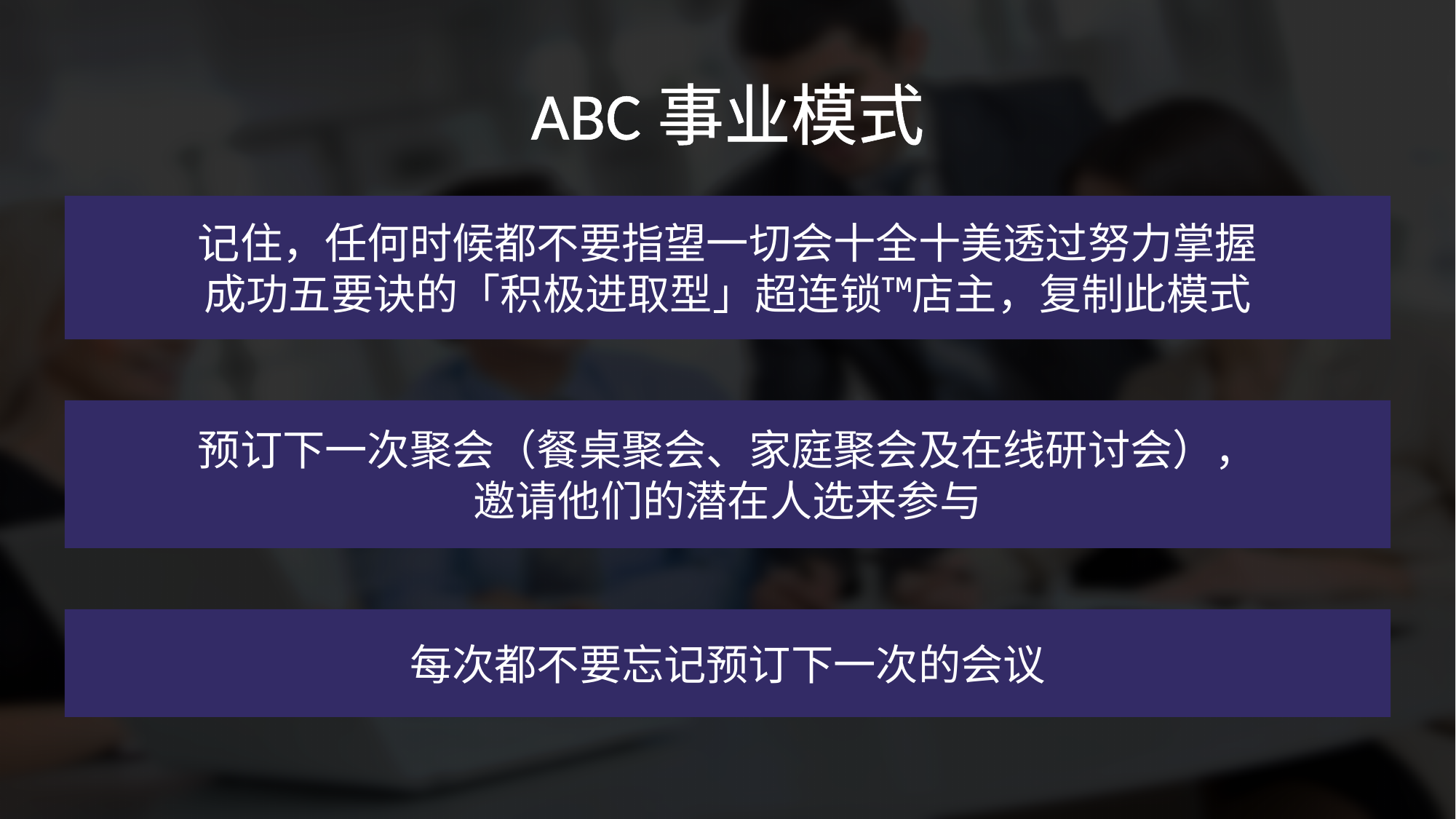

ABC事业模式
记住，任何时候都不要指望一切会十全十美透过努力掌握
成功五要诀的「积极进取型」超连锁™店主，复制此模式
预订下一次聚会（餐桌聚会、家庭聚会及在线研讨会），
邀请他们的潜在人选来参与
每次都不要忘记预订下一次的会议